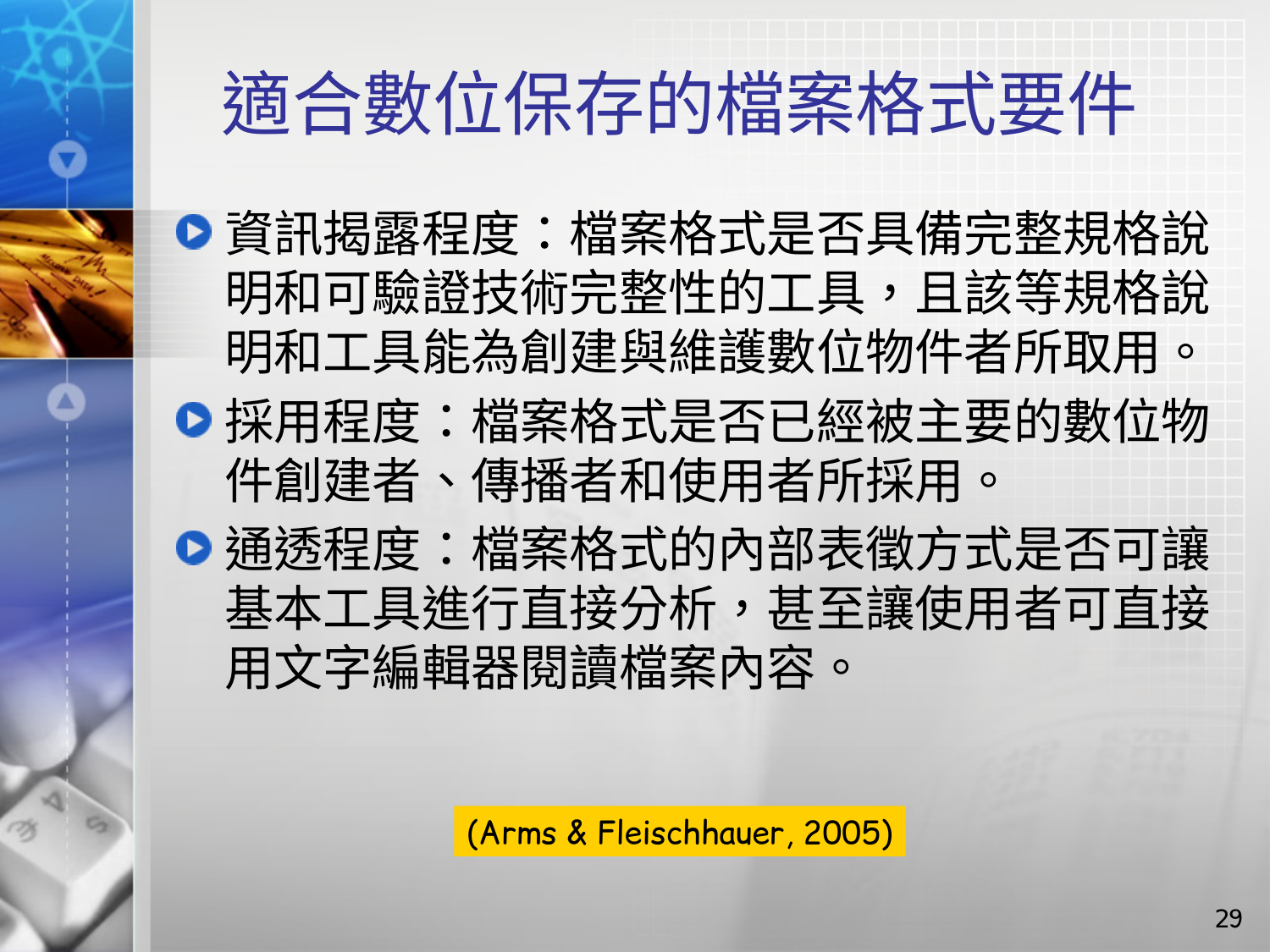

# 適合數位保存的檔案格式要件
資訊揭露程度：檔案格式是否具備完整規格說明和可驗證技術完整性的工具，且該等規格說明和工具能為創建與維護數位物件者所取用。
採用程度：檔案格式是否已經被主要的數位物件創建者、傳播者和使用者所採用。
通透程度：檔案格式的內部表徵方式是否可讓基本工具進行直接分析，甚至讓使用者可直接用文字編輯器閱讀檔案內容。
(Arms & Fleischhauer, 2005)
29